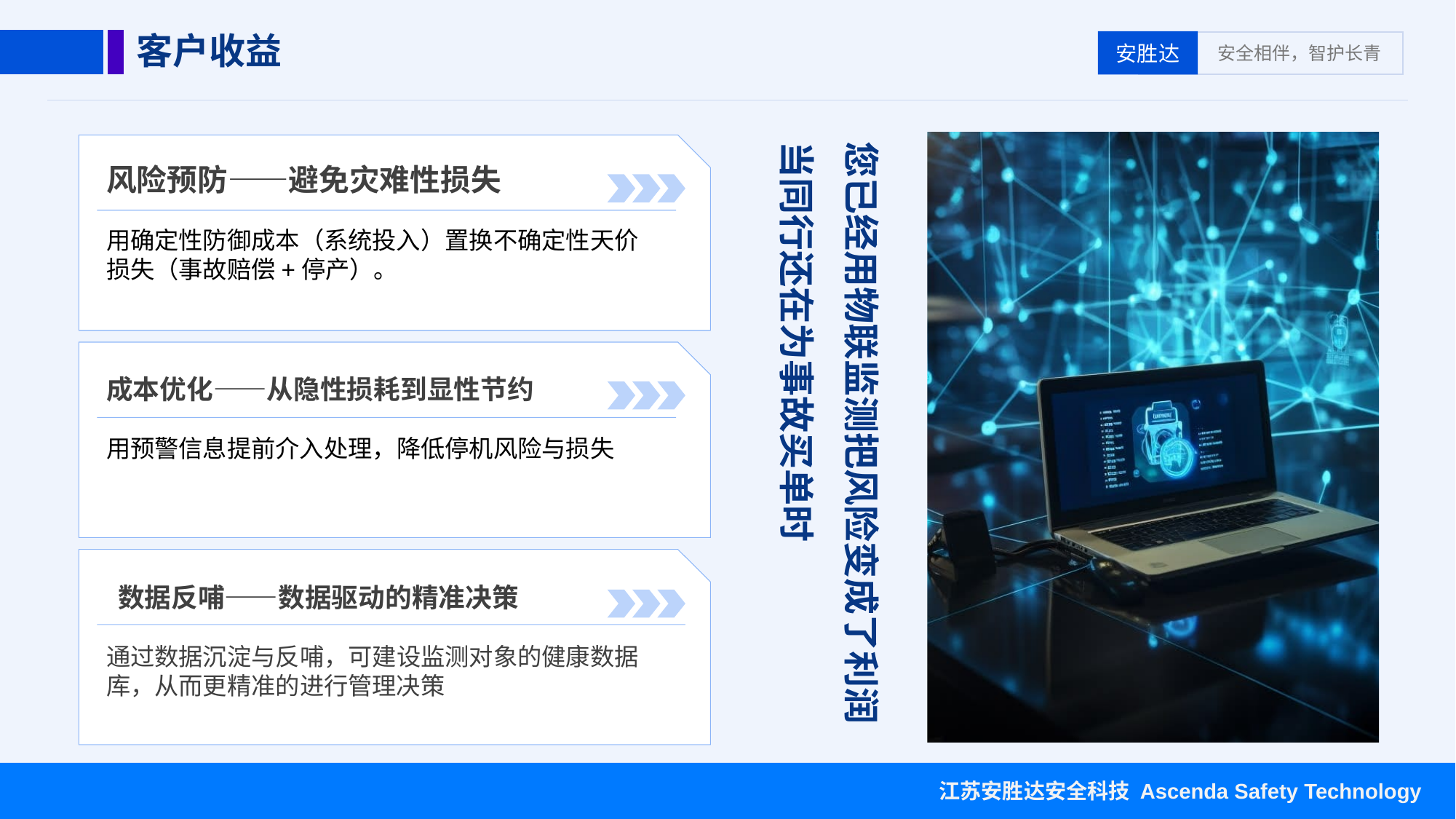

客户收益
当同行还在为事故买单时
您已经用物联监测把风险变成了利润

风险预防——避免灾难性损失

用确定性防御成本（系统投入）置换不确定性天价损失（事故赔偿+停产）。

成本优化——从隐性损耗到显性节约

用预警信息提前介入处理，降低停机风险与损失

 数据反哺——数据驱动的精准决策

通过数据沉淀与反哺，可建设监测对象的健康数据库，从而更精准的进行管理决策